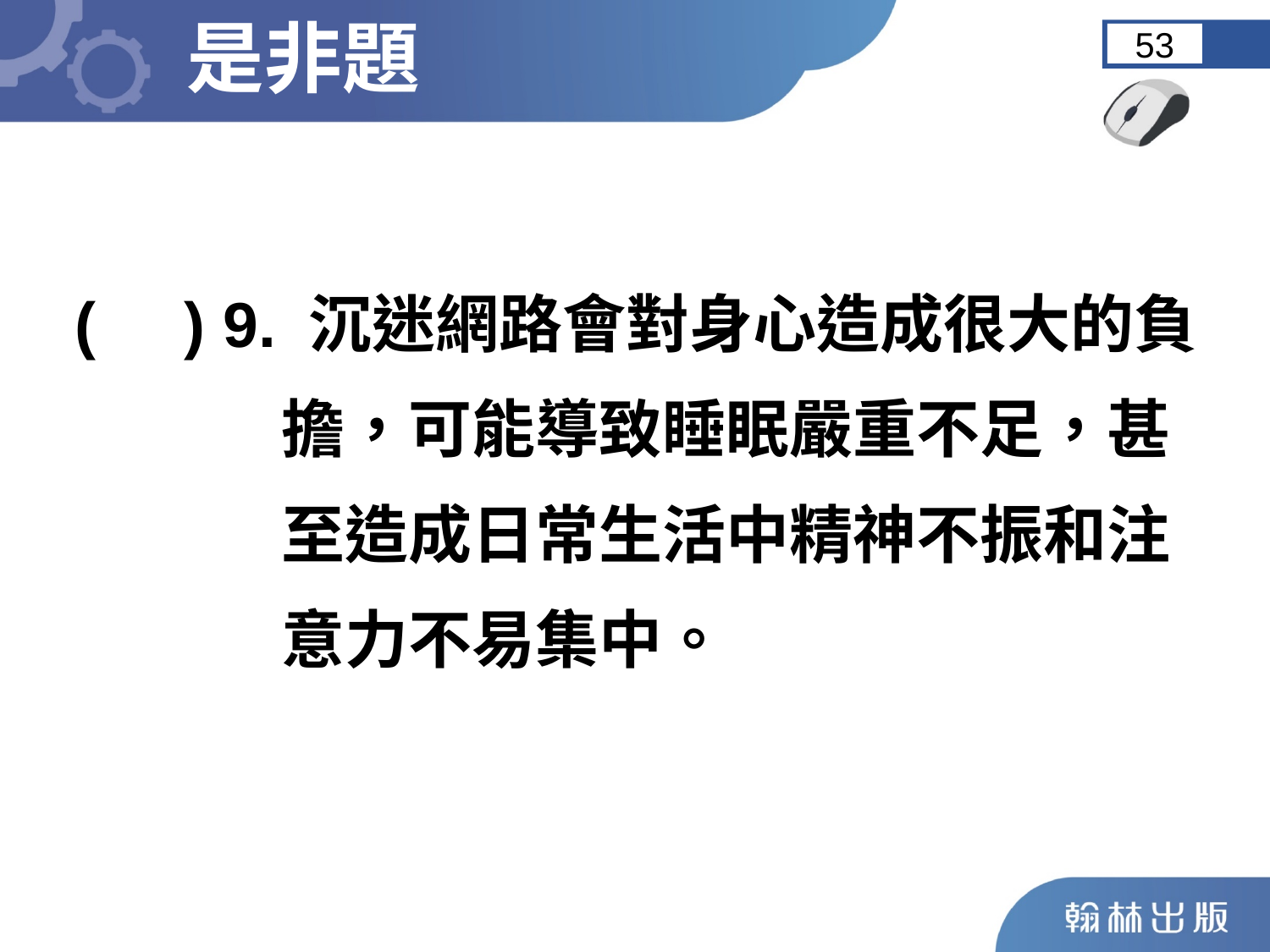

是非題

53
	(     ) 9. 沉迷網路會對身心造成很大的負
               擔，可能導致睡眠嚴重不足，甚
               至造成日常生活中精神不振和注
               意力不易集中。